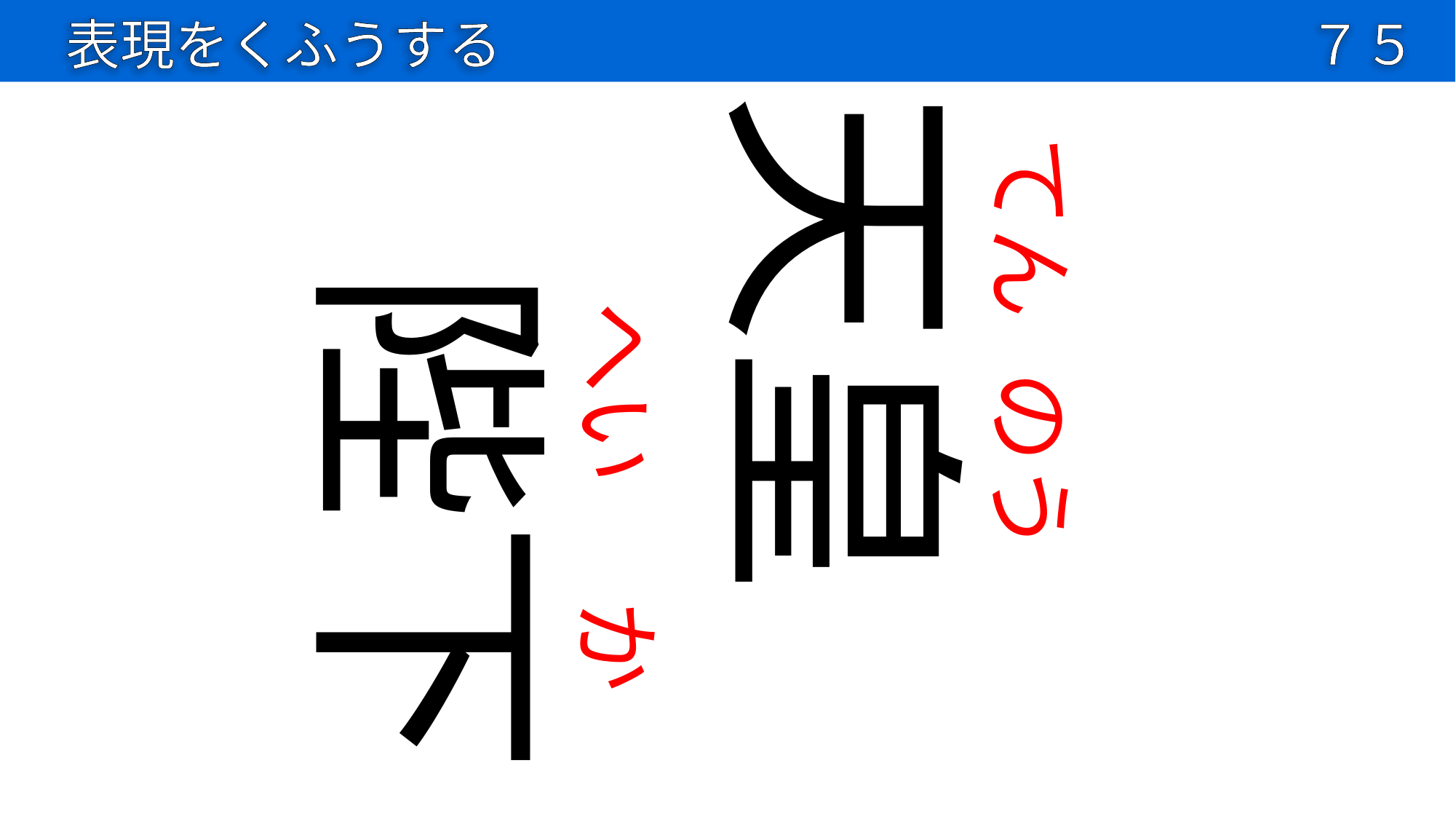

表現をくふうする
７５
天皇
てん
陛下
へい
のう
か